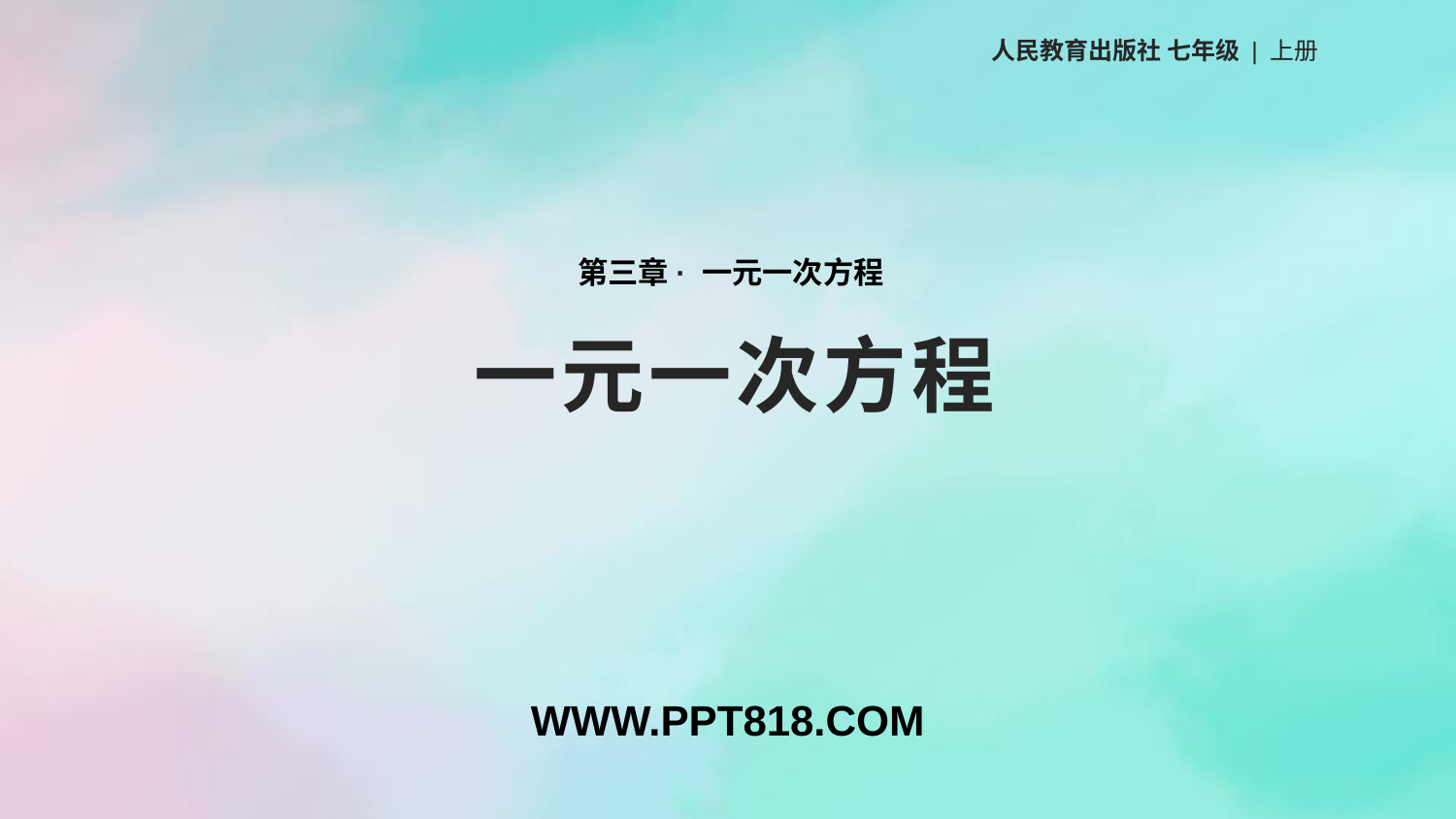

人民教育出版社 七年级 | 上册
第三章· 一元一次方程
一元一次方程
WWW.PPT818.COM